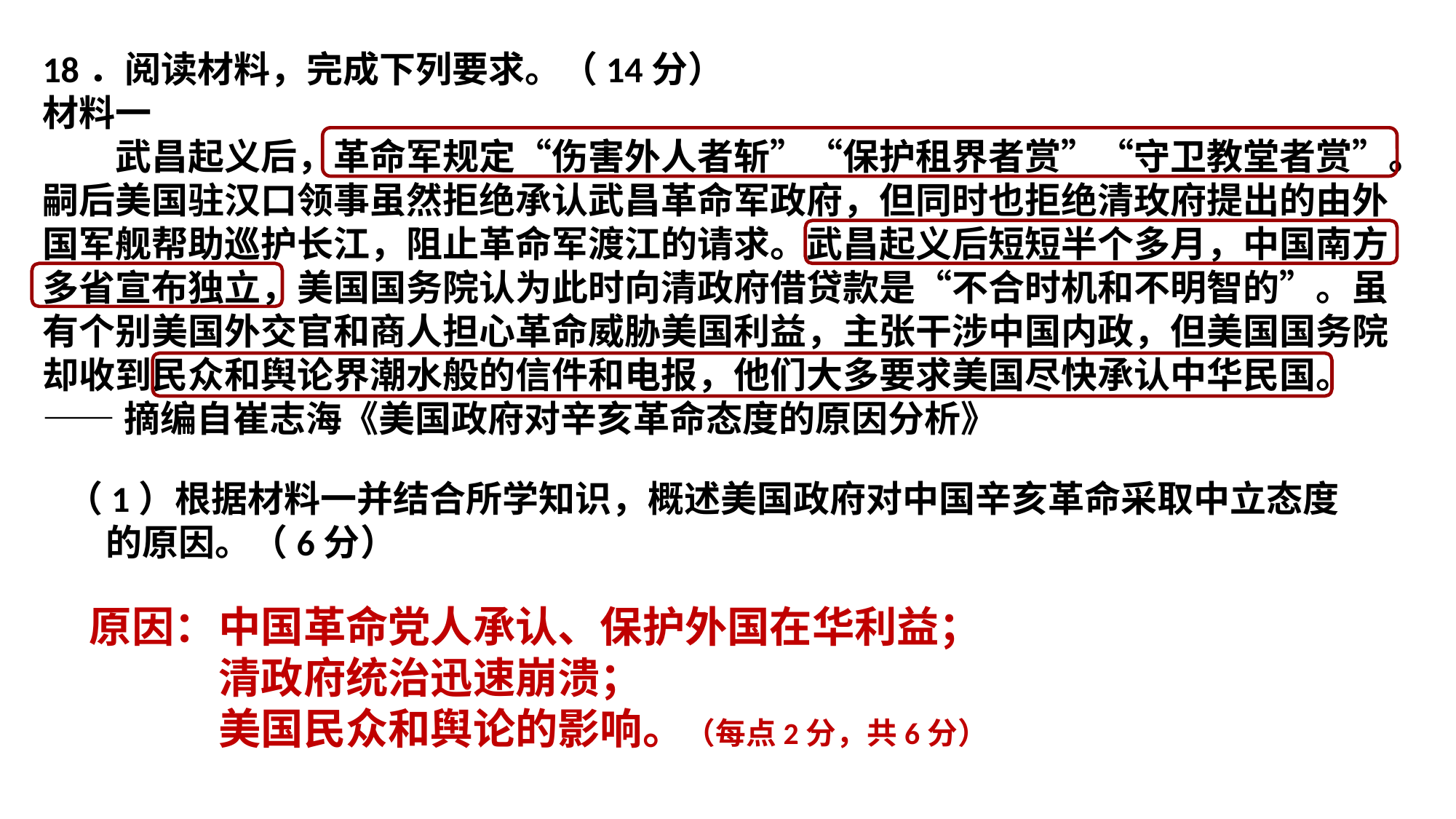

18．阅读材料，完成下列要求。（14分）
材料一
武昌起义后，革命军规定“伤害外人者斩”“保护租界者赏”“守卫教堂者赏”。嗣后美国驻汉口领事虽然拒绝承认武昌革命军政府，但同时也拒绝清玫府提出的由外国军舰帮助巡护长江，阻止革命军渡江的请求。武昌起义后短短半个多月，中国南方多省宣布独立，美国国务院认为此时向清政府借贷款是“不合时机和不明智的”。虽有个别美国外交官和商人担心革命威胁美国利益，主张干涉中国内政，但美国国务院却收到民众和舆论界潮水般的信件和电报，他们大多要求美国尽快承认中华民国。
——摘编自崔志海《美国政府对辛亥革命态度的原因分析》

（1）根据材料一并结合所学知识，概述美国政府对中国辛亥革命采取中立态度的原因。（6分）
原因：
中国革命党人承认、保护外国在华利益；
清政府统治迅速崩溃；
美国民众和舆论的影响。（每点2分，共6分）